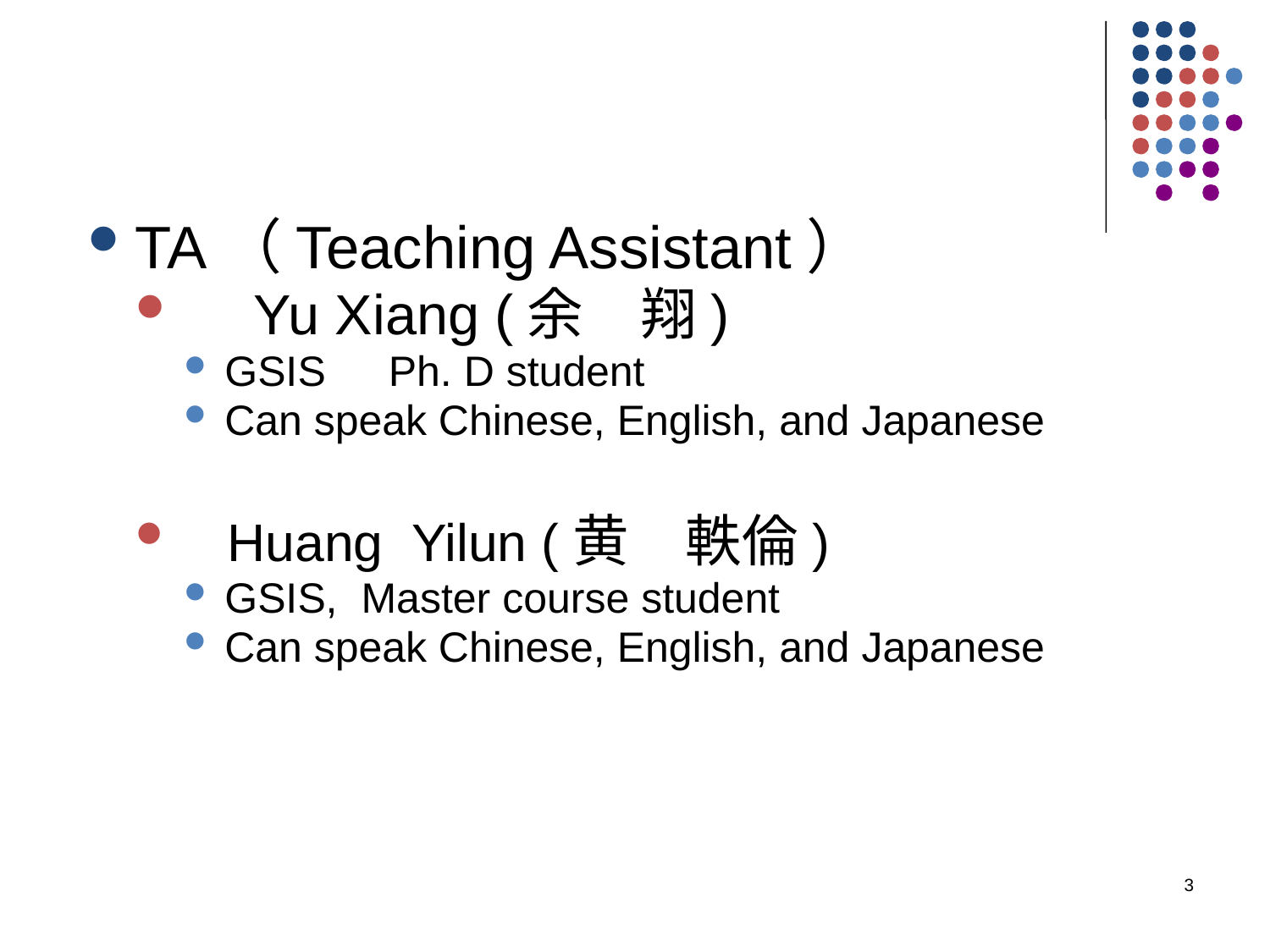

TA（Teaching Assistant）
　Yu Xiang (余　翔)
GSIS　Ph. D student
Can speak Chinese, English, and Japanese

   Huang  Yilun (黄　軼倫)
GSIS,  Master course student
Can speak Chinese, English, and Japanese

3